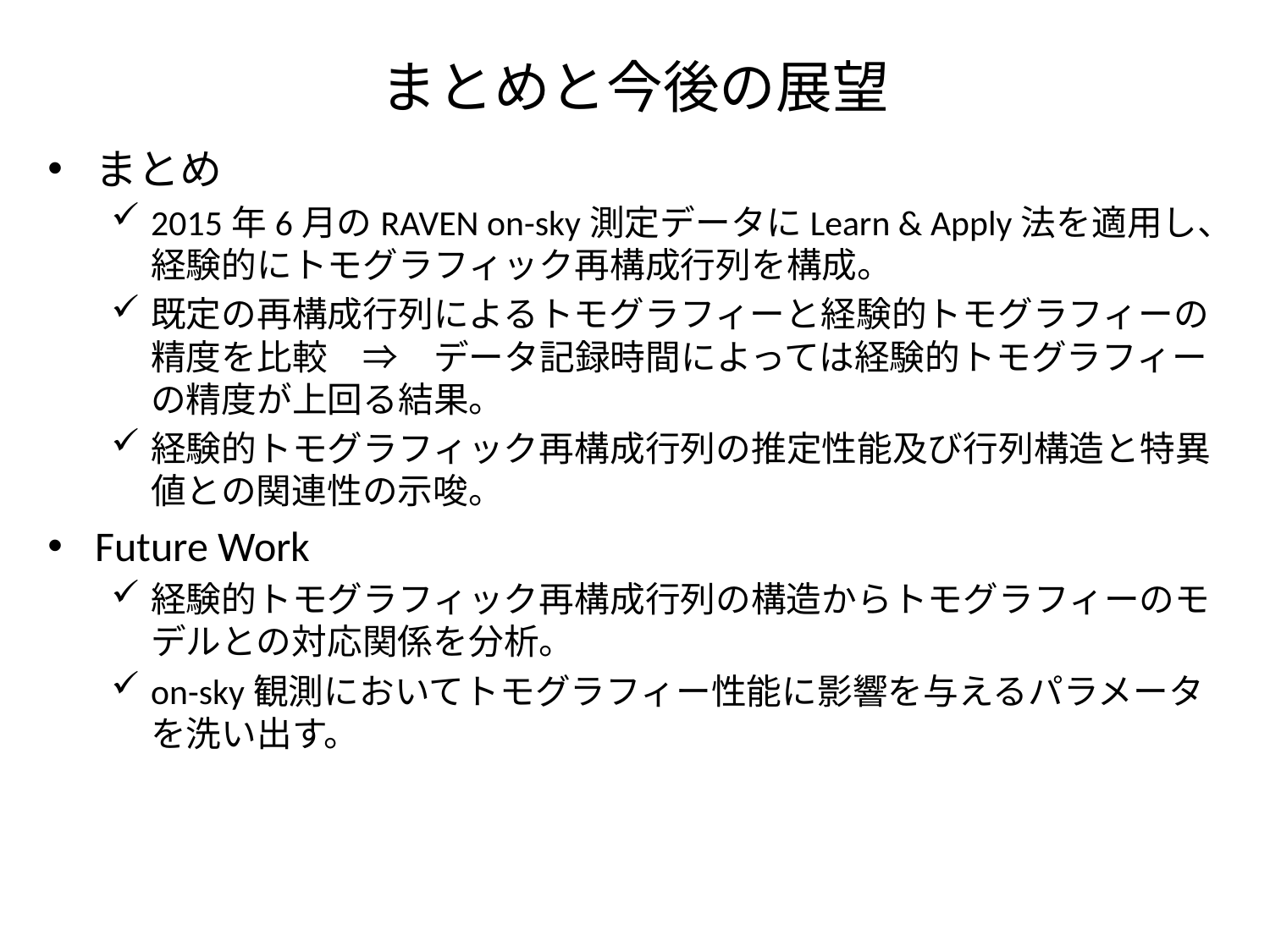

# まとめと今後の展望
まとめ
2015年6月のRAVEN on-sky測定データにLearn & Apply法を適用し、経験的にトモグラフィック再構成行列を構成。
既定の再構成行列によるトモグラフィーと経験的トモグラフィーの精度を比較　⇒　データ記録時間によっては経験的トモグラフィーの精度が上回る結果。
経験的トモグラフィック再構成行列の推定性能及び行列構造と特異値との関連性の示唆。
Future Work
経験的トモグラフィック再構成行列の構造からトモグラフィーのモデルとの対応関係を分析。
on-sky観測においてトモグラフィー性能に影響を与えるパラメータを洗い出す。